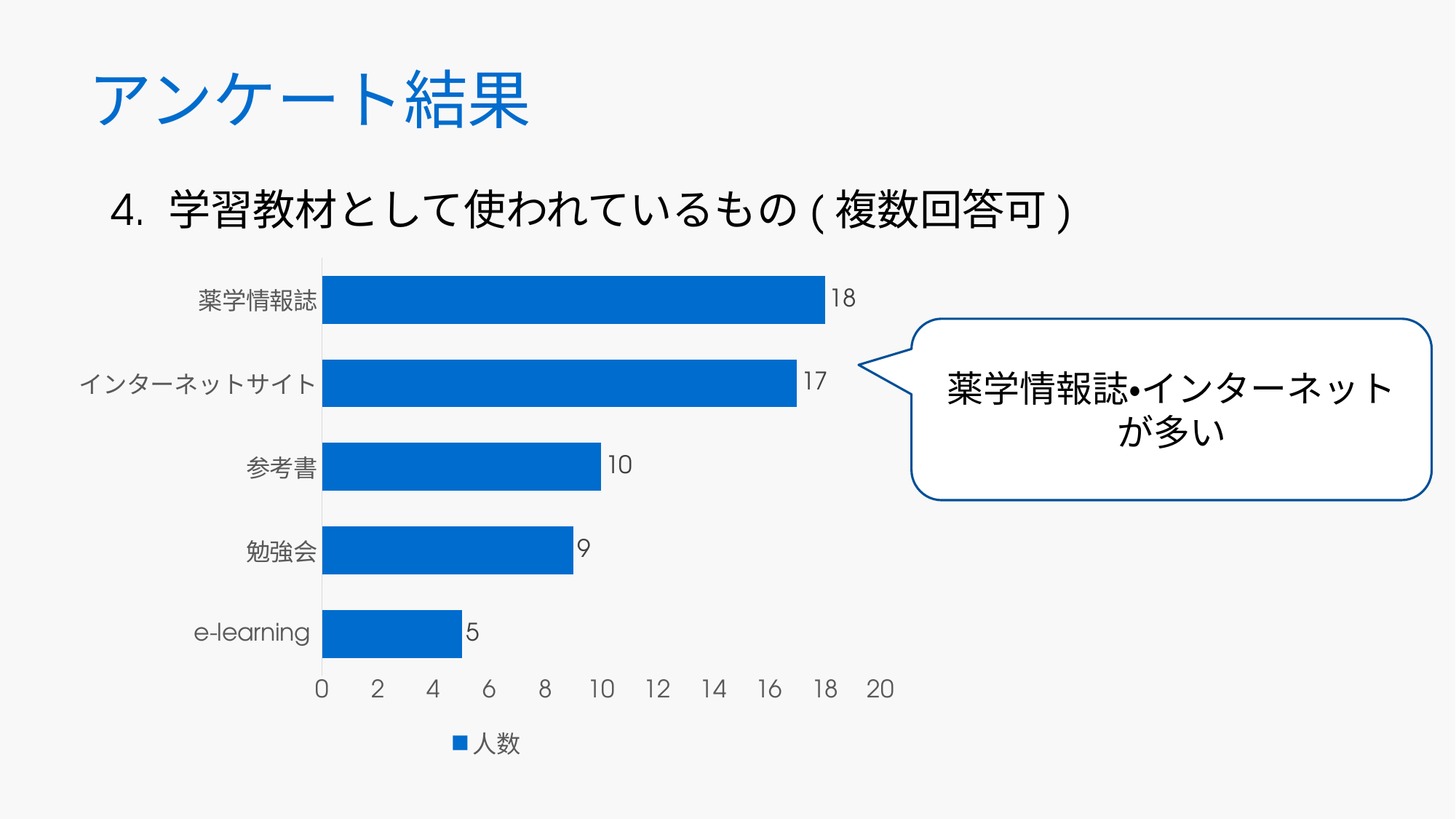

# アンケート結果
4. 学習教材として使われているもの(複数回答可)

### Chart

| Category |  |
|---|---|
| e-learning  | 5.0 |
| 勉強会 | 9.0 |
| 参考書 | 10.0 |
| インターネットサイト | 17.0 |
| 薬学情報誌 | 18.0 |
薬学情報誌・インターネットが多い